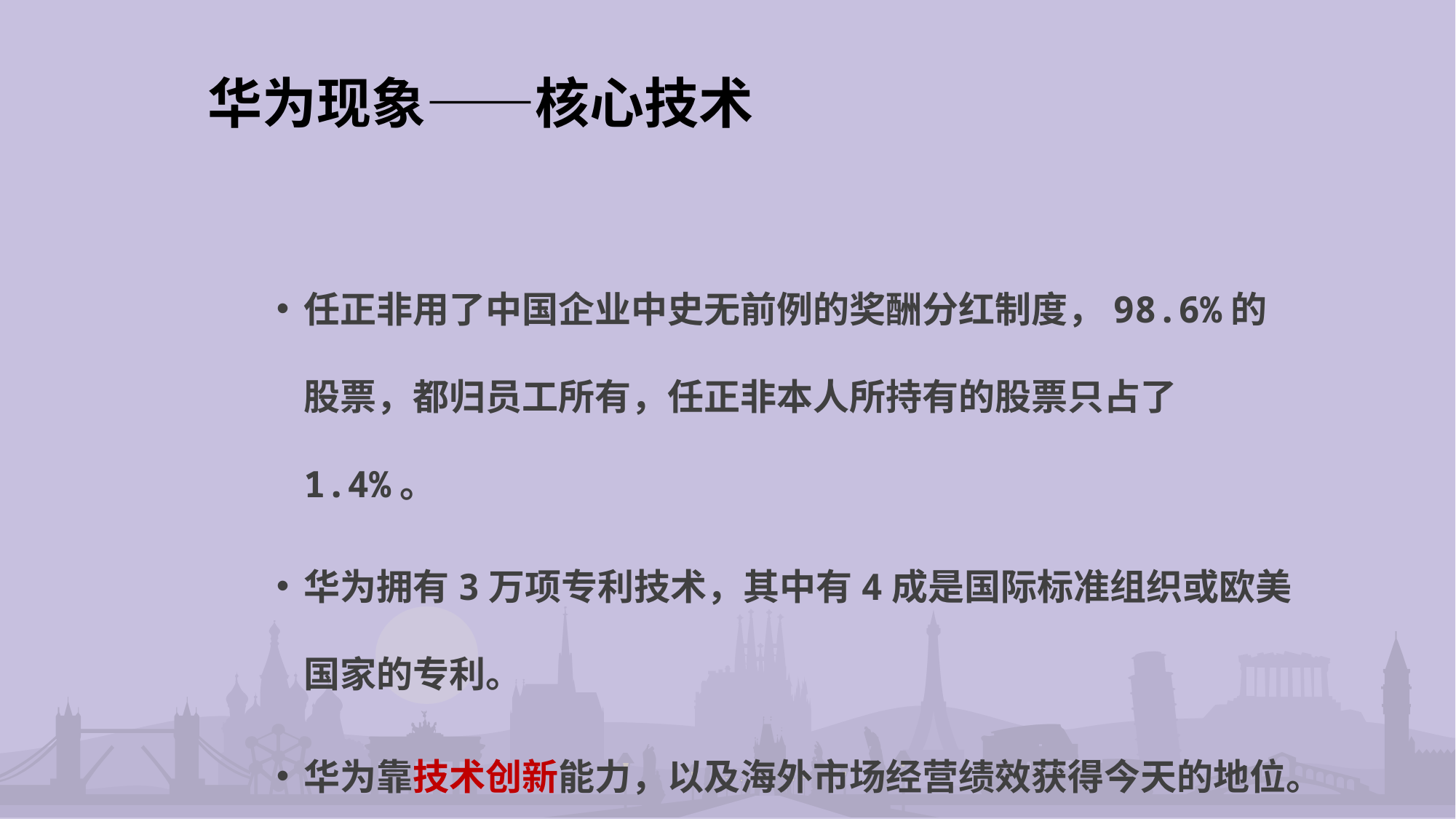

# 华为现象——核心技术
任正非用了中国企业中史无前例的奖酬分红制度，98.6%的股票，都归员工所有，任正非本人所持有的股票只占了1.4%。
华为拥有3万项专利技术，其中有4成是国际标准组织或欧美国家的专利。
华为靠技术创新能力，以及海外市场经营绩效获得今天的地位。